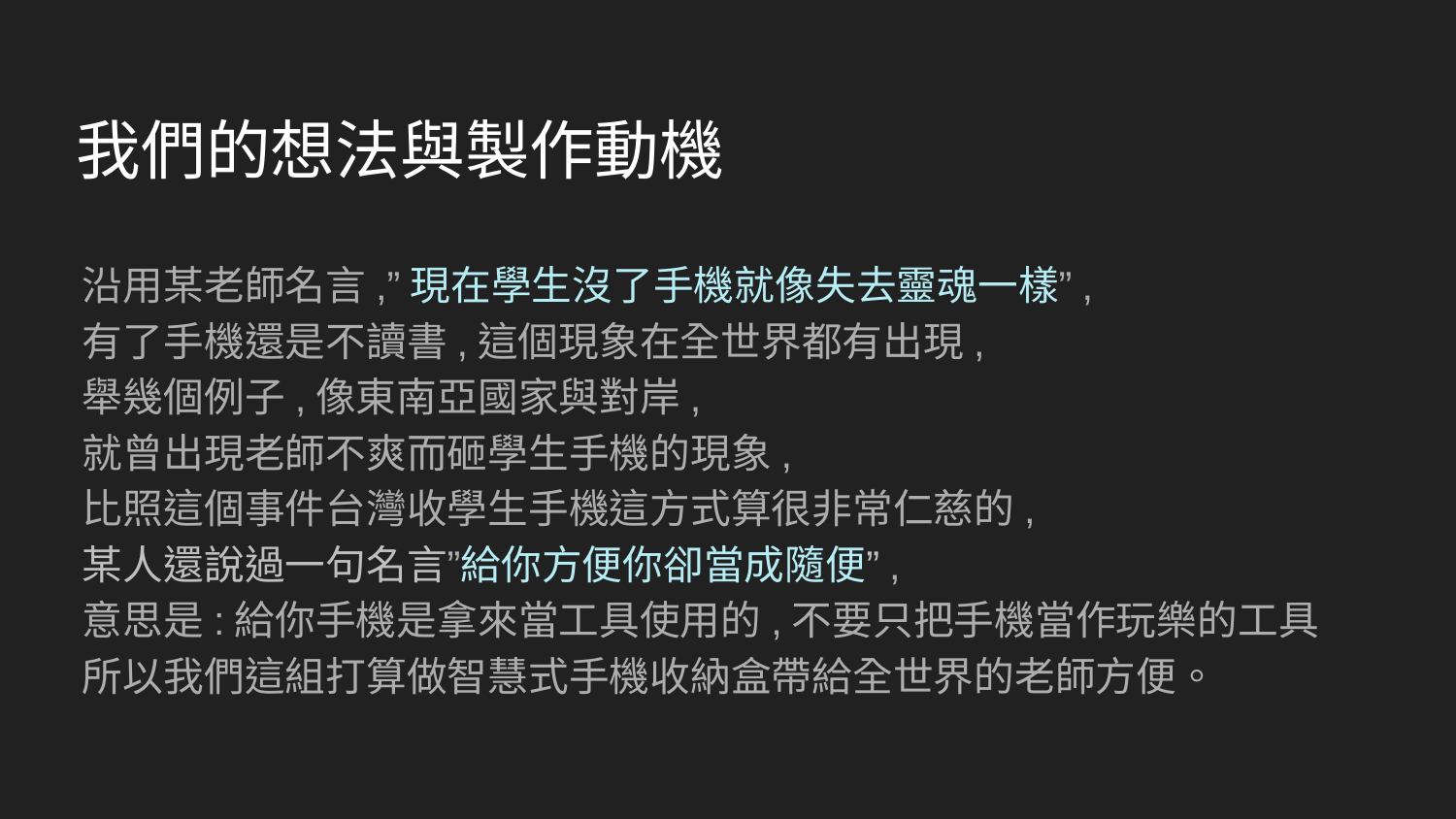

# 我們的想法與製作動機
沿用某老師名言,”現在學生沒了手機就像失去靈魂一樣”,
有了手機還是不讀書,這個現象在全世界都有出現,
舉幾個例子,像東南亞國家與對岸,
就曾出現老師不爽而砸學生手機的現象,
比照這個事件台灣收學生手機這方式算很非常仁慈的,
某人還說過一句名言”給你方便你卻當成隨便”,
意思是:給你手機是拿來當工具使用的,不要只把手機當作玩樂的工具
所以我們這組打算做智慧式手機收納盒帶給全世界的老師方便。